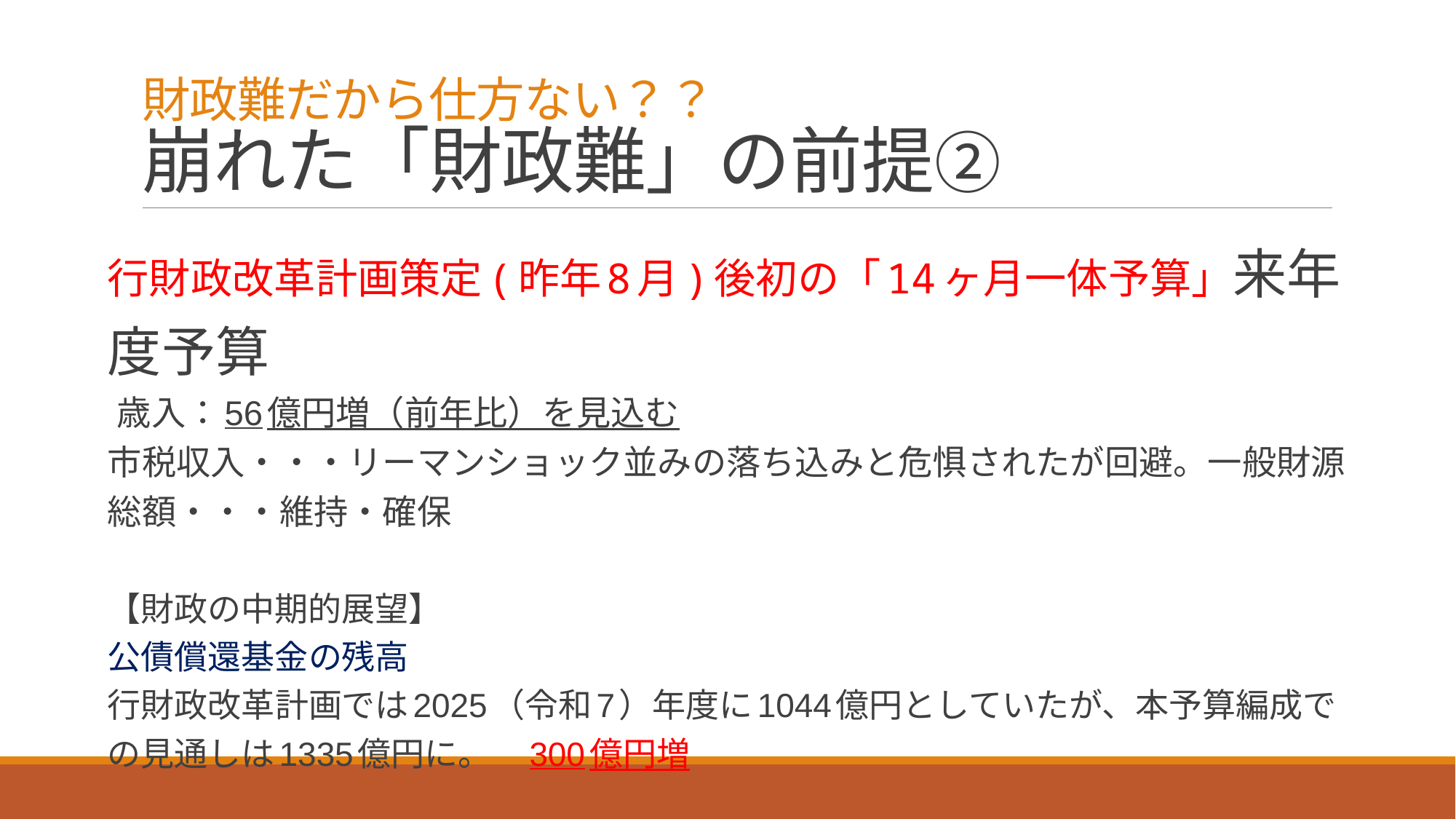

# 財政難だから仕方ない？？ 崩れた「財政難」の前提②
行財政改革計画策定(昨年8月)後初の「14ヶ月一体予算」来年度予算
歳入：56億円増（前年比）を見込む
市税収入・・・リーマンショック並みの落ち込みと危惧されたが回避。一般財源総額・・・維持・確保

【財政の中期的展望】
公債償還基金の残高
行財政改革計画では2025（令和7）年度に1044億円としていたが、本予算編成での見通しは1335億円に。　300億円増